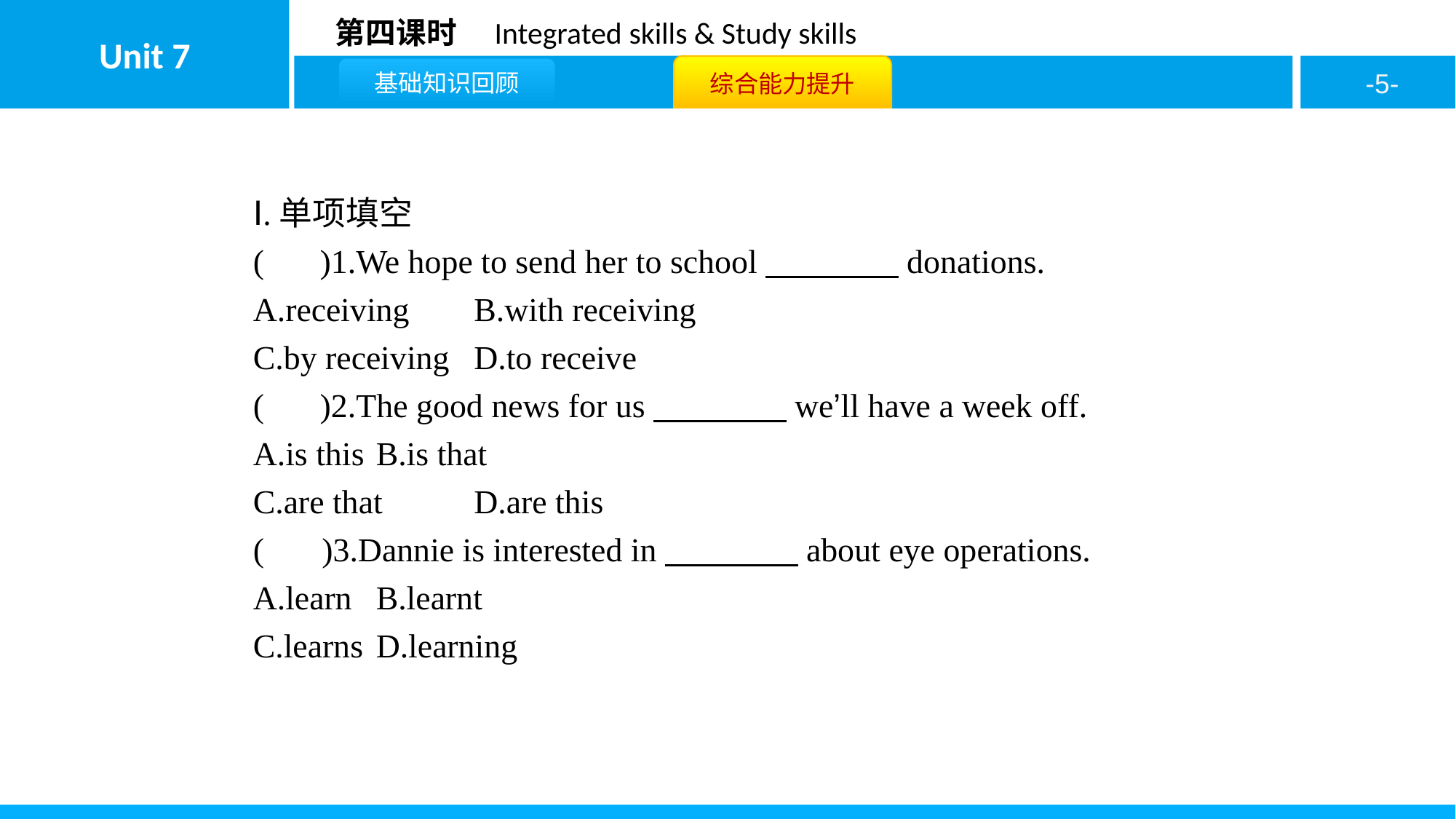

Ⅰ.单项填空
(  C  )1.We hope to send her to school　　　　donations.
A.receiving	B.with receiving
C.by receiving	D.to receive
(  B  )2.The good news for us　　　　we’ll have a week off.
A.is this	B.is that
C.are that	D.are this
(  D  )3.Dannie is interested in　　　　about eye operations.
A.learn	B.learnt
C.learns	D.learning